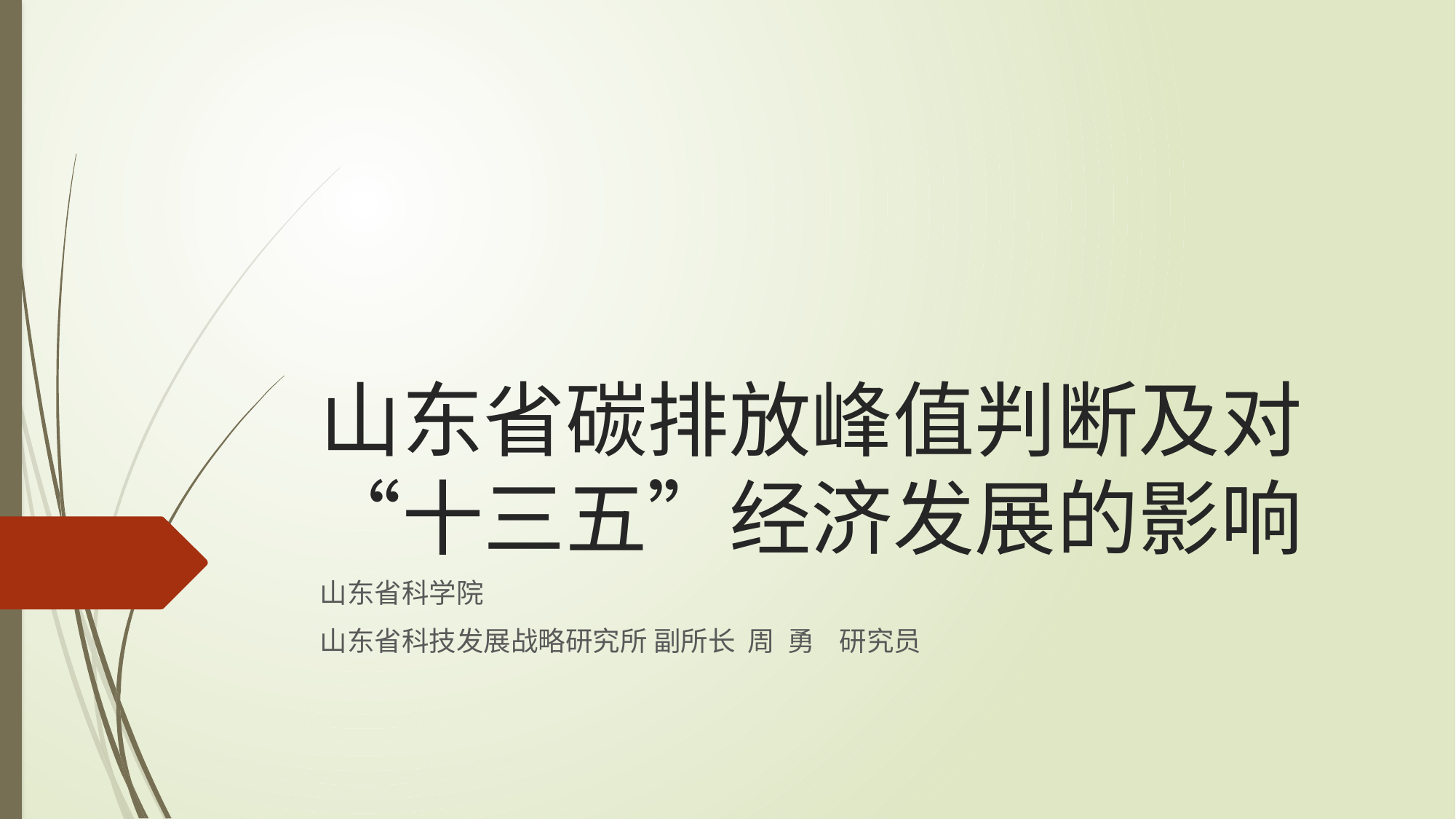

# 山东省碳排放峰值判断及对“十三五”经济发展的影响
山东省科学院
山东省科技发展战略研究所 副所长  周  勇    研究员